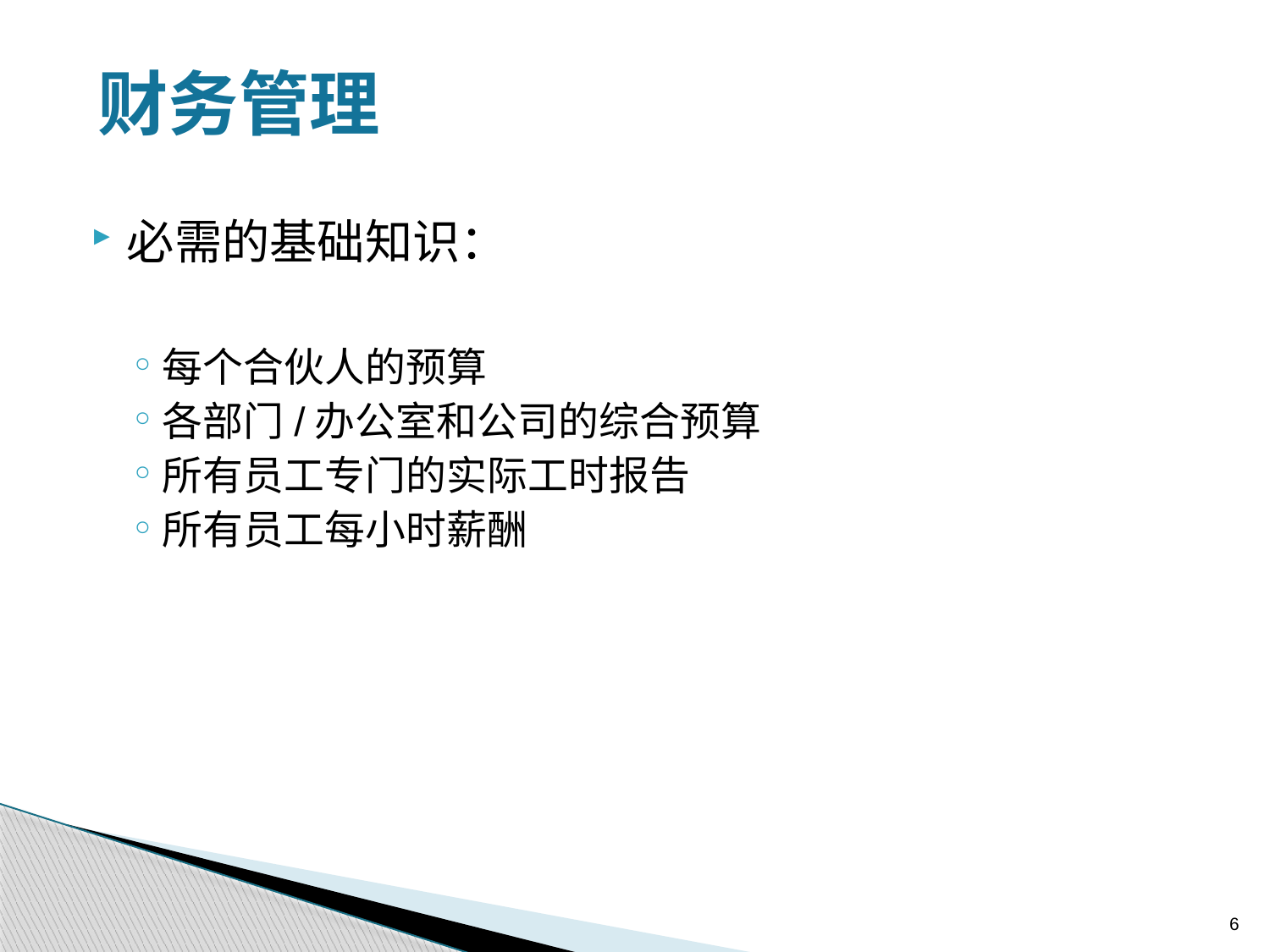

财务管理
必需的基础知识：

每个合伙人的预算
各部门/办公室和公司的综合预算
所有员工专门的实际工时报告
所有员工每小时薪酬
6